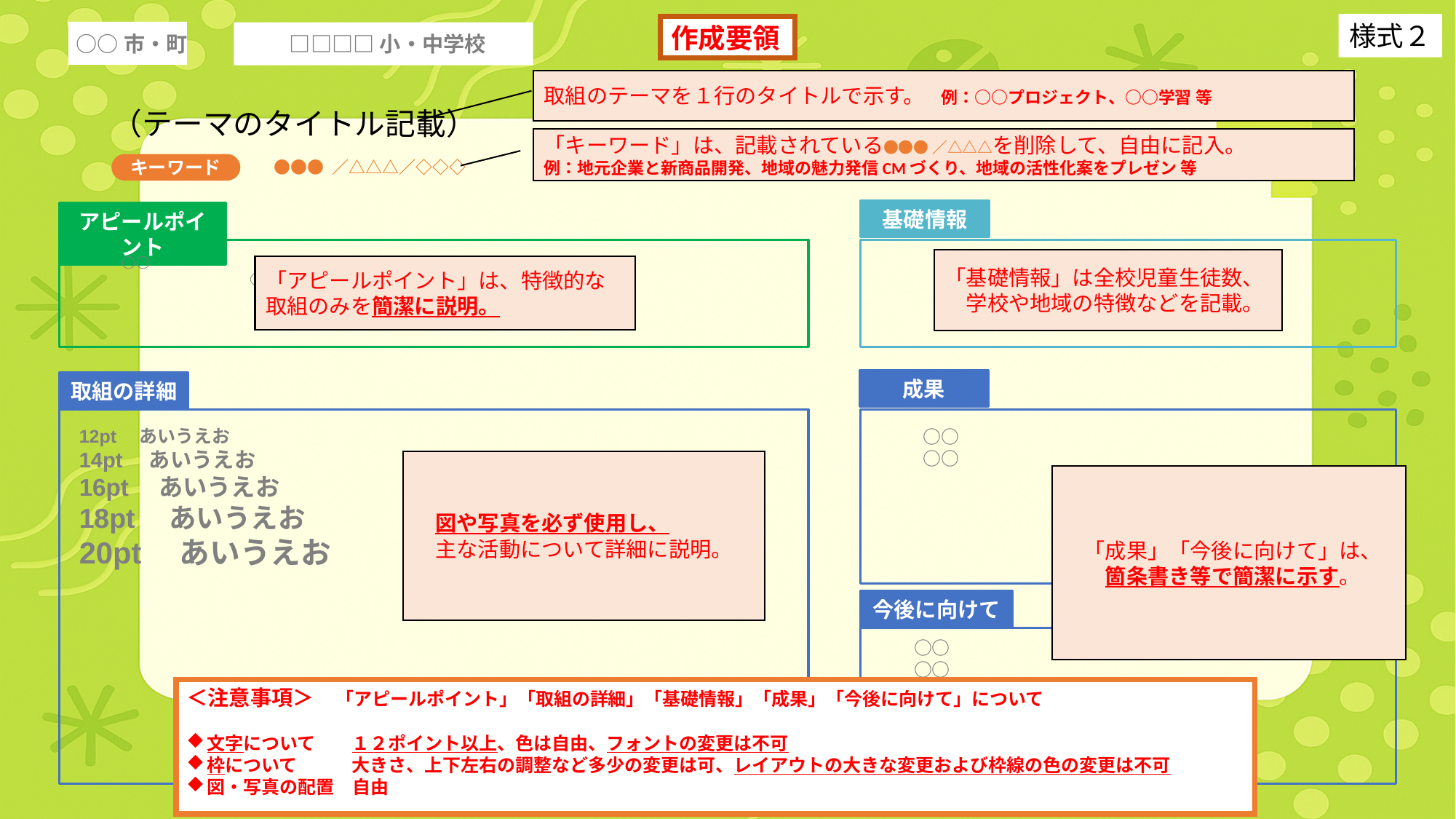

様式２
作成要領
○○市・町
□□□□小・中学校

取組のテーマを１行のタイトルで示す。　例：○○プロジェクト、○○学習 等

（テーマのタイトル記載）
「キーワード」は、記載されている●●● ／△△△を削除して、自由に記入。
例：地元企業と新商品開発、地域の魅力発信CMづくり、地域の活性化案をプレゼン 等
●●● ／△△△／◇◇◇
キーワード
基礎情報
アピールポイント

○○
						　　　○○。
「基礎情報」は全校児童生徒数、
　学校や地域の特徴などを記載。
「アピールポイント」は、特徴的な取組のみを簡潔に説明。
成果
取組の詳細

12pt　あいうえお
14pt　あいうえお
16pt　あいうえお
18pt　あいうえお
20pt　あいうえお
○○
○○
　図や写真を必ず使用し、
　主な活動について詳細に説明。
　「成果」「今後に向けて」は、
　　箇条書き等で簡潔に示す。
今後に向けて

○○
○○
＜注意事項＞　「アピールポイント」「取組の詳細」「基礎情報」「成果」「今後に向けて」について

文字について　　１２ポイント以上、色は自由、フォントの変更は不可
枠について　　　大きさ、上下左右の調整など多少の変更は可、レイアウトの大きな変更および枠線の色の変更は不可
図・写真の配置　自由